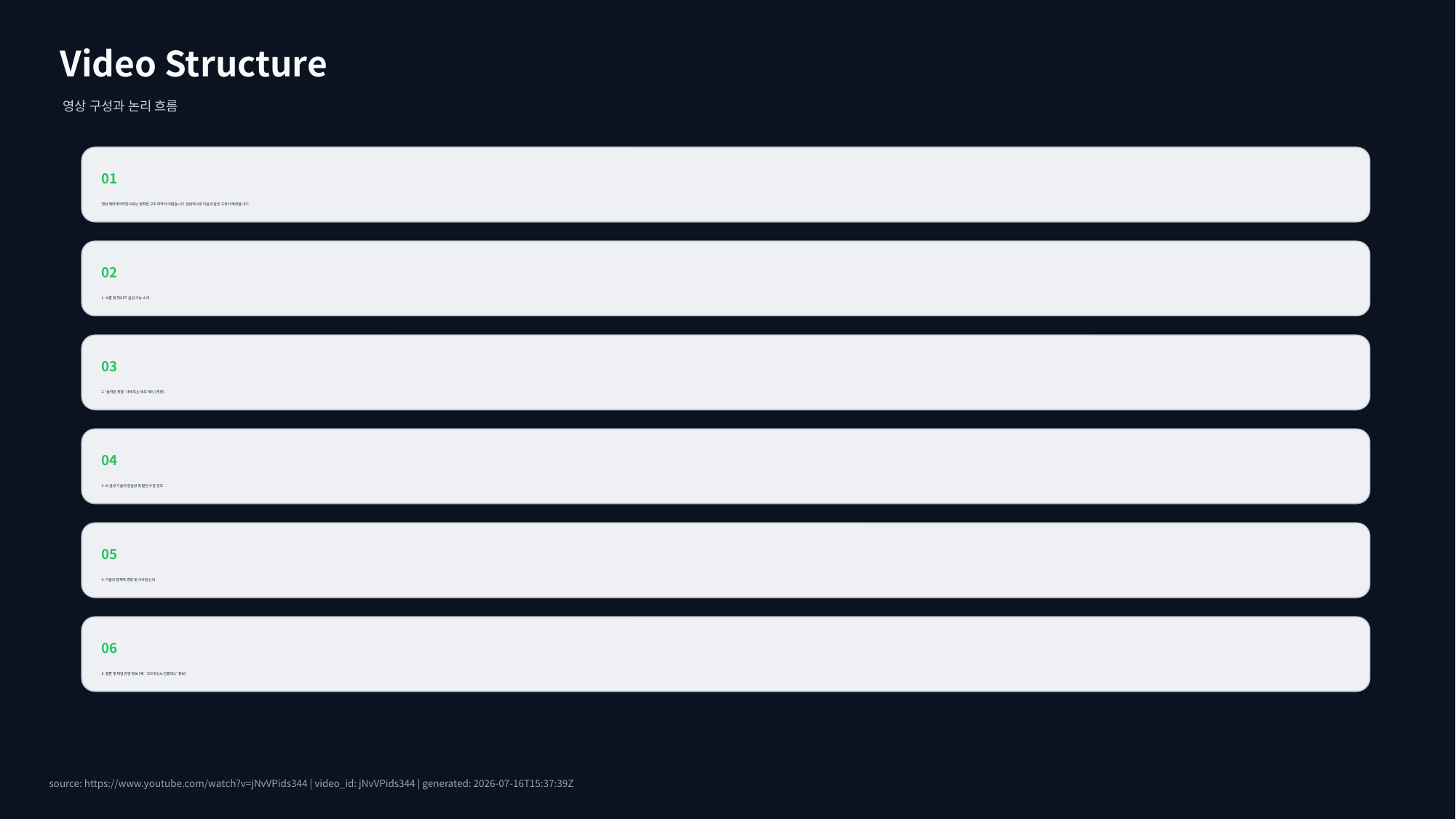

Video Structure
영상 구성과 논리 흐름

01
영상 메타데이터만으로는 정확한 구조 파악이 어렵습니다. 일반적으로 다음과 같은 구성이 예상됩니다:

02
1. 서론 및 챗GPT 음성 기능 소개

03
2. '놀라운 경험' 사례 또는 데모 제시 (추정)

04
3. AI 음성 기술의 현실성 및 발전 수준 강조

05
4. 기술의 잠재적 영향 및 시사점 논의

06
5. 결론 및 채널 관련 정보 (예: '코드깎는노인클래스' 홍보)
source: https://www.youtube.com/watch?v=jNvVPids344 | video_id: jNvVPids344 | generated: 2026-07-16T15:37:39Z